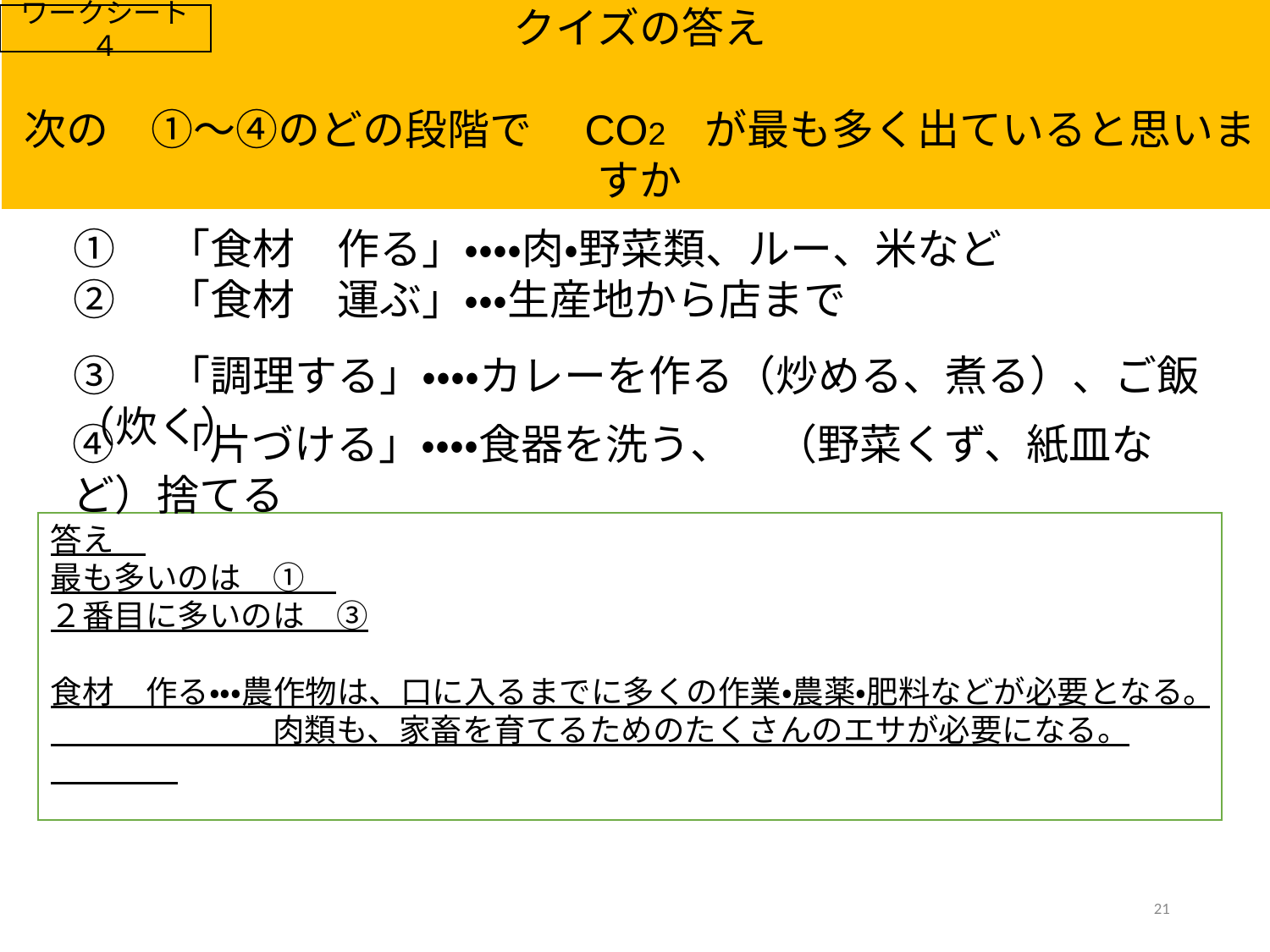

クイズの答え

次の　①～④のどの段階で　CO2　が最も多く出ていると思いますか
ワークシート４
①　「食材　作る」・・・・肉・野菜類、ルー、米など
②　「食材　運ぶ」・・・生産地から店まで
③　「調理する」・・・・カレーを作る（炒める、煮る）、ご飯（炊く）
④　「片づける」・・・・食器を洗う、　（野菜くず、紙皿など）捨てる
答え
最も多いのは　①
２番目に多いのは　③

食材　作る・・・農作物は、口に入るまでに多くの作業・農薬・肥料などが必要となる。
　　　　　　　肉類も、家畜を育てるためのたくさんのエサが必要になる。

21